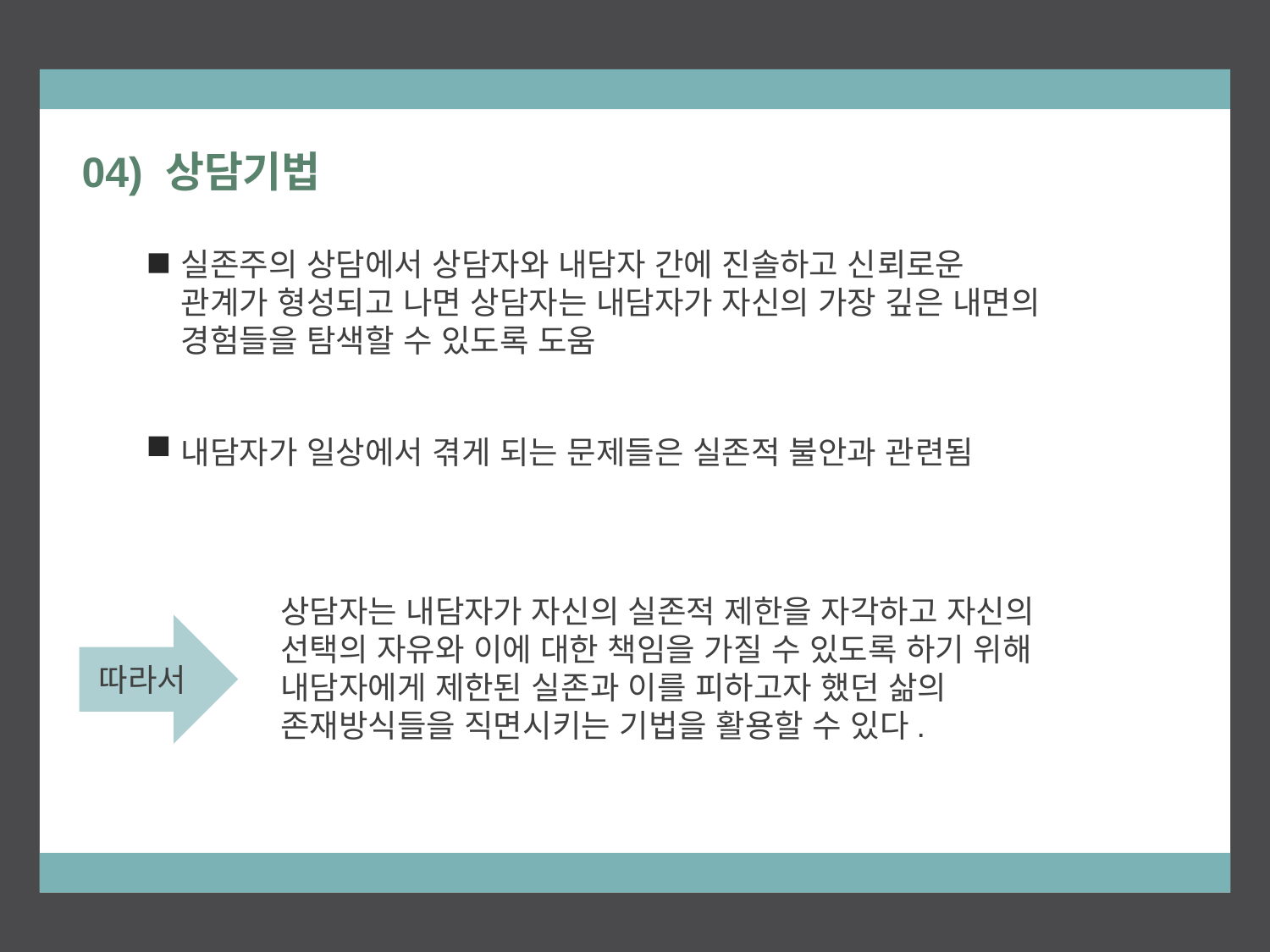

04) 상담기법
실존주의 상담에서 상담자와 내담자 간에 진솔하고 신뢰로운 관계가 형성되고 나면 상담자는 내담자가 자신의 가장 깊은 내면의 경험들을 탐색할 수 있도록 도움

내담자가 일상에서 겪게 되는 문제들은 실존적 불안과 관련됨

상담자는 내담자가 자신의 실존적 제한을 자각하고 자신의 선택의 자유와 이에 대한 책임을 가질 수 있도록 하기 위해 내담자에게 제한된 실존과 이를 피하고자 했던 삶의 존재방식들을 직면시키는 기법을 활용할 수 있다.
따라서